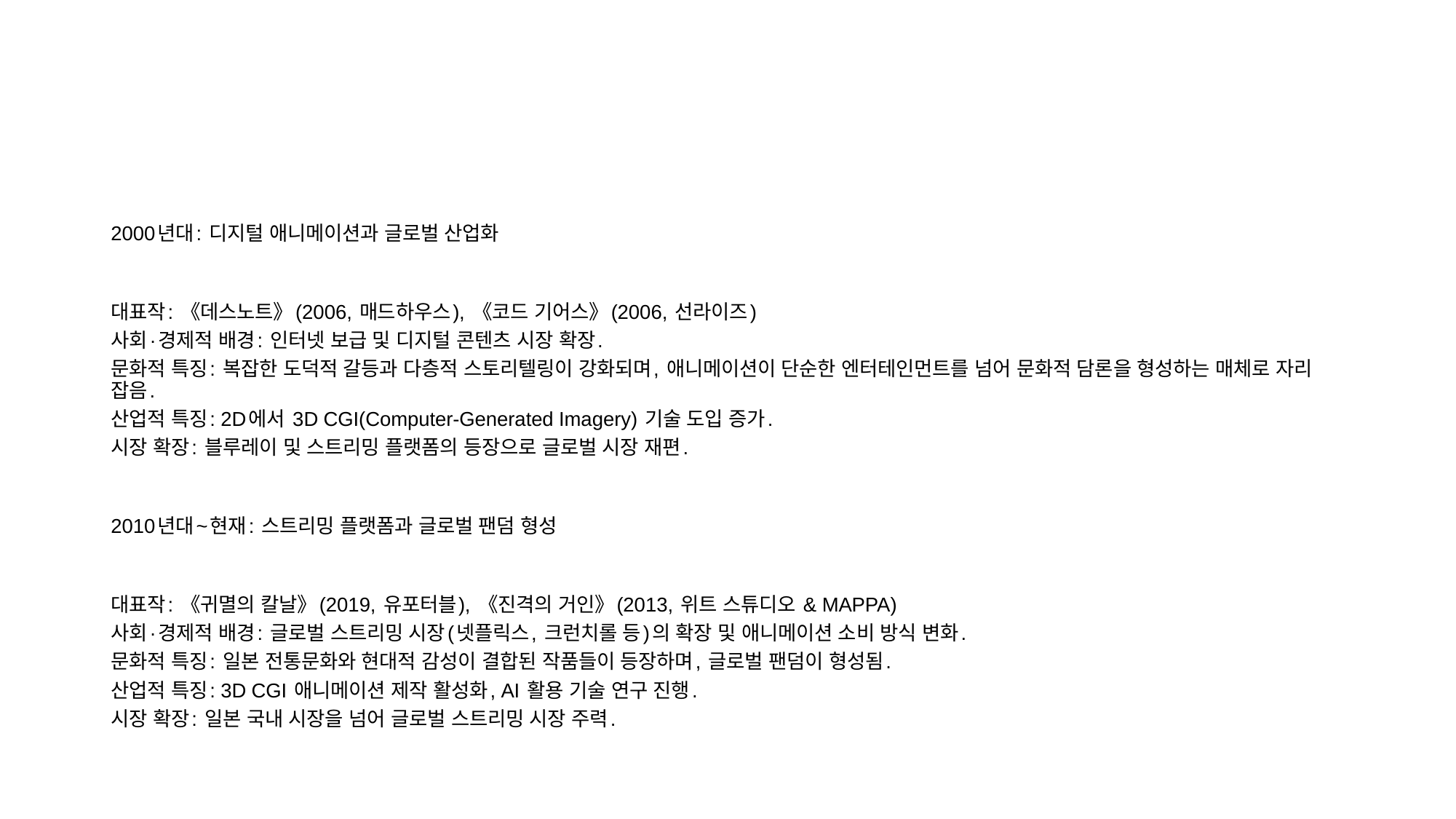

#
2000년대: 디지털 애니메이션과 글로벌 산업화

대표작: 《데스노트》(2006, 매드하우스), 《코드 기어스》(2006, 선라이즈)
사회·경제적 배경: 인터넷 보급 및 디지털 콘텐츠 시장 확장.
문화적 특징: 복잡한 도덕적 갈등과 다층적 스토리텔링이 강화되며, 애니메이션이 단순한 엔터테인먼트를 넘어 문화적 담론을 형성하는 매체로 자리 잡음.
산업적 특징: 2D에서 3D CGI(Computer-Generated Imagery) 기술 도입 증가.
시장 확장: 블루레이 및 스트리밍 플랫폼의 등장으로 글로벌 시장 재편.

2010년대~현재: 스트리밍 플랫폼과 글로벌 팬덤 형성

대표작: 《귀멸의 칼날》(2019, 유포터블), 《진격의 거인》(2013, 위트 스튜디오 & MAPPA)
사회·경제적 배경: 글로벌 스트리밍 시장(넷플릭스, 크런치롤 등)의 확장 및 애니메이션 소비 방식 변화.
문화적 특징: 일본 전통문화와 현대적 감성이 결합된 작품들이 등장하며, 글로벌 팬덤이 형성됨.
산업적 특징: 3D CGI 애니메이션 제작 활성화, AI 활용 기술 연구 진행.
시장 확장: 일본 국내 시장을 넘어 글로벌 스트리밍 시장 주력.